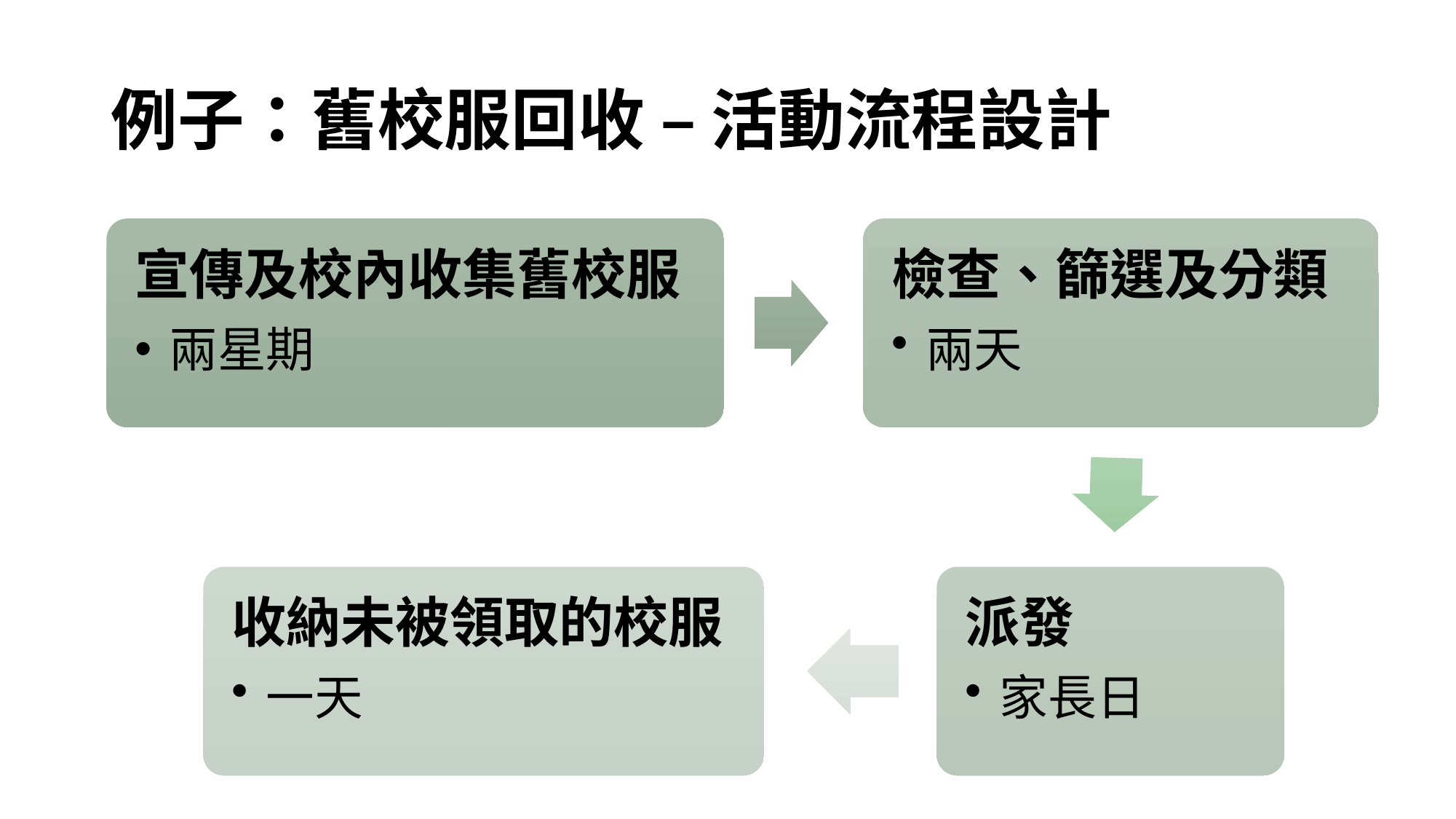

# 例子：舊校服回收 – 活動流程設計
宣傳及校內收集舊校服
兩星期

檢查、篩選及分類
兩天

派發
家長日

收納未被領取的校服
一天